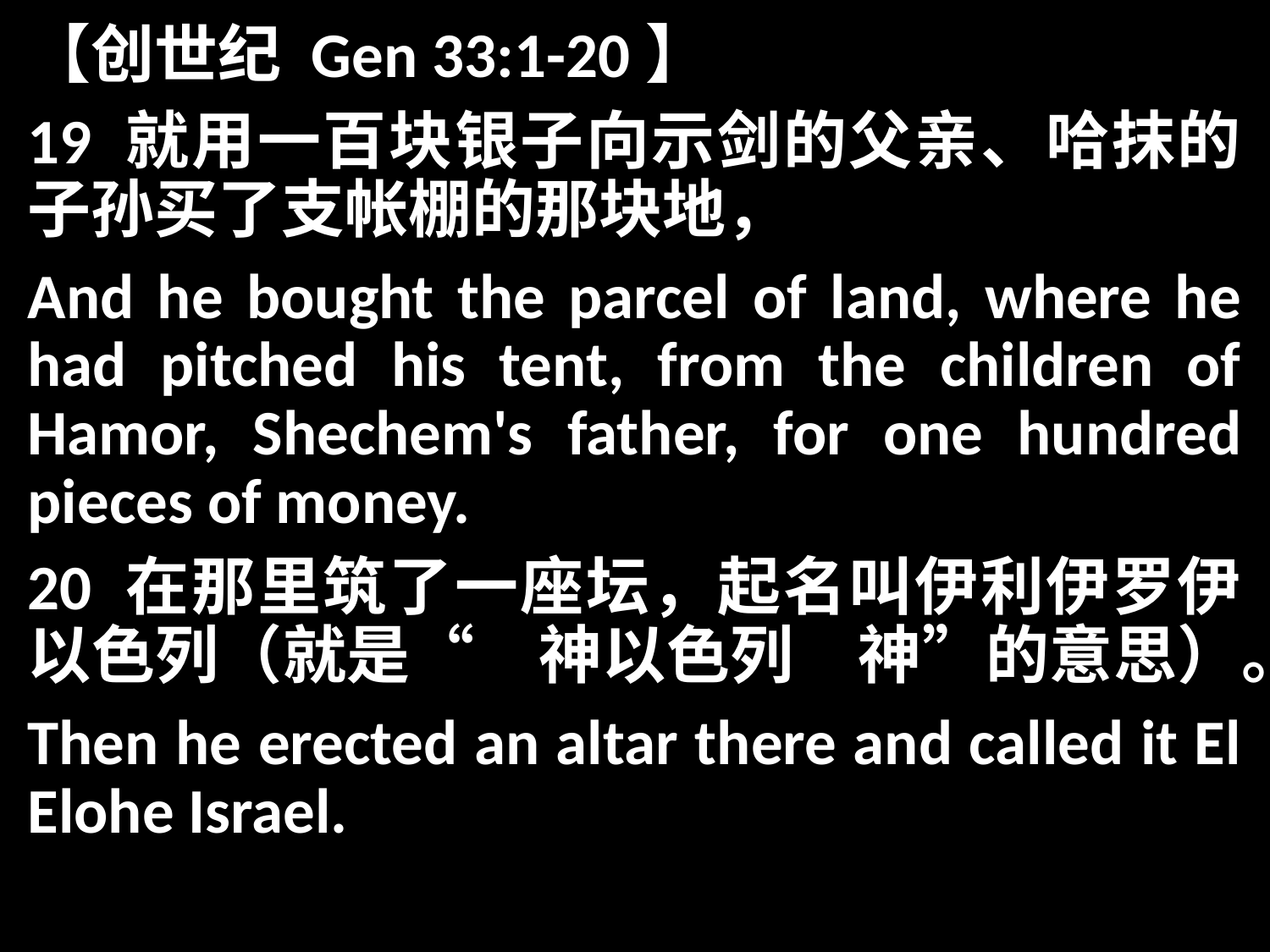

【创世纪 Gen 33:1-20】
19 就用一百块银子向示剑的父亲、哈抹的子孙买了支帐棚的那块地，
And he bought the parcel of land, where he had pitched his tent, from the children of Hamor, Shechem's father, for one hundred pieces of money.
20 在那里筑了一座坛，起名叫伊利伊罗伊以色列（就是“　神以色列　神”的意思）。
Then he erected an altar there and called it El Elohe Israel.